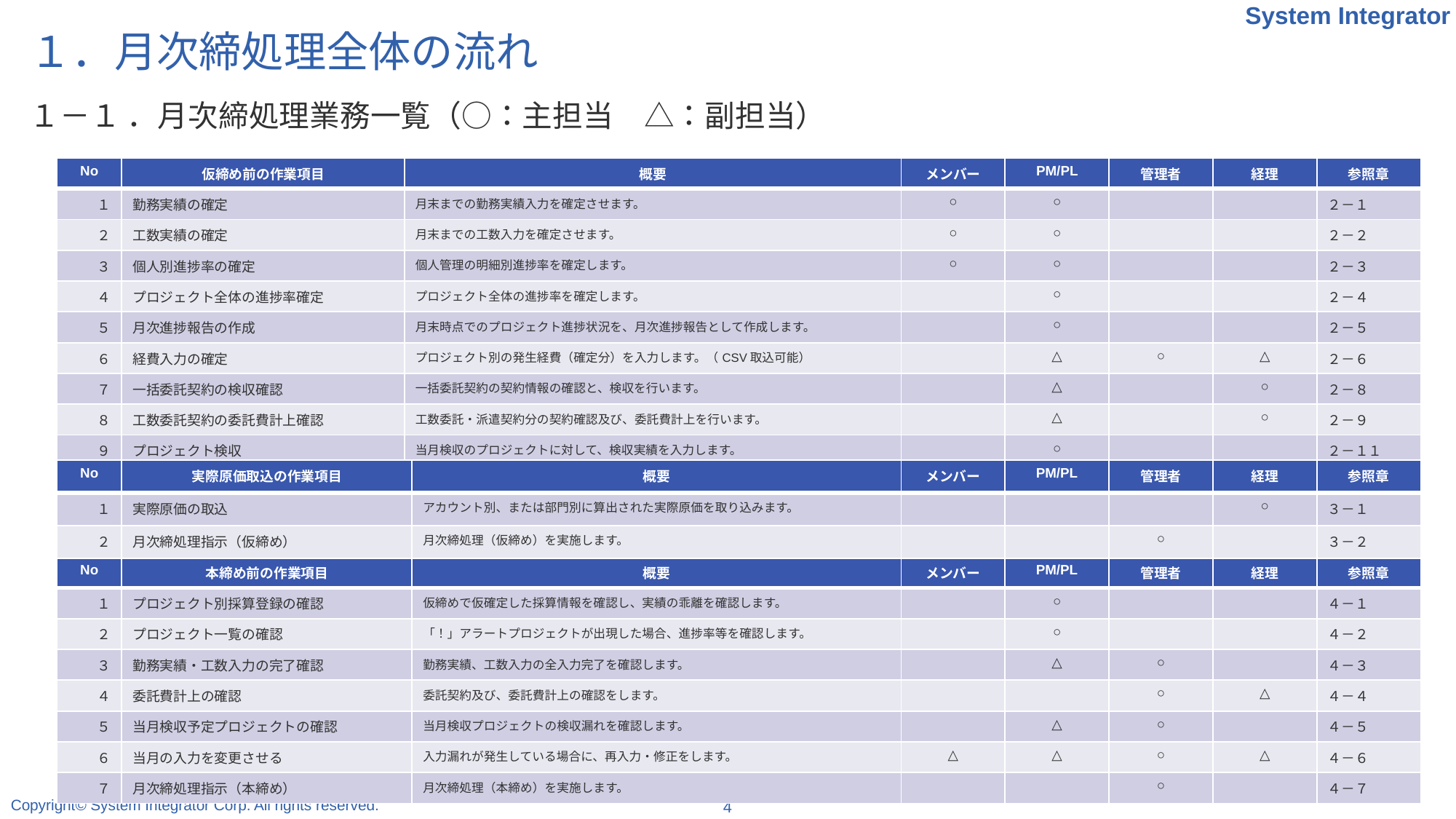

# １．月次締処理全体の流れ
１－１ ．月次締処理業務一覧（○：主担当　△：副担当）
| No | 仮締め前の作業項目 | 概要 | メンバー | PM/PL | 管理者 | 経理 | 参照章 |
| --- | --- | --- | --- | --- | --- | --- | --- |
| １ | 勤務実績の確定 | 月末までの勤務実績入力を確定させます。 | ○ | ○ |  |  | ２－１ |
| ２ | 工数実績の確定 | 月末までの工数入力を確定させます。 | ○ | ○ |  |  | ２－２ |
| ３ | 個人別進捗率の確定 | 個人管理の明細別進捗率を確定します。 | ○ | ○ |  |  | ２－３ |
| ４ | プロジェクト全体の進捗率確定 | プロジェクト全体の進捗率を確定します。 |  | ○ |  |  | ２－４ |
| ５ | 月次進捗報告の作成 | 月末時点でのプロジェクト進捗状況を、月次進捗報告として作成します。 |  | ○ |  |  | ２－５ |
| ６ | 経費入力の確定 | プロジェクト別の発生経費（確定分）を入力します。（CSV取込可能） |  | △ | ○ | △ | ２－６ |
| ７ | 一括委託契約の検収確認 | 一括委託契約の契約情報の確認と、検収を行います。 |  | △ |  | ○ | ２－８ |
| ８ | 工数委託契約の委託費計上確認 | 工数委託・派遣契約分の契約確認及び、委託費計上を行います。 |  | △ |  | ○ | ２－９ |
| ９ | プロジェクト検収 | 当月検収のプロジェクトに対して、検収実績を入力します。 |  | ○ |  |  | ２－１１ |
| １０ | プロジェクトの完了 | 完了するプロジェクトへ完了情報を入力します。 |  | ○ |  |  | ２－１２ |
| １１ | 月次締処理指示（仮締め） | 月次締処理（仮締め）を実施します。 |  |  | ○ |  | ２－１３ |
| No | 実際原価取込の作業項目 | 概要 | メンバー | PM/PL | 管理者 | 経理 | 参照章 |
| --- | --- | --- | --- | --- | --- | --- | --- |
| １ | 実際原価の取込 | アカウント別、または部門別に算出された実際原価を取り込みます。 |  |  |  | ○ | ３－１ |
| ２ | 月次締処理指示（仮締め） | 月次締処理（仮締め）を実施します。 |  |  | ○ |  | ３－２ |
| No | 本締め前の作業項目 | 概要 | メンバー | PM/PL | 管理者 | 経理 | 参照章 |
| --- | --- | --- | --- | --- | --- | --- | --- |
| １ | プロジェクト別採算登録の確認 | 仮締めで仮確定した採算情報を確認し、実績の乖離を確認します。 |  | ○ |  |  | ４－１ |
| ２ | プロジェクト一覧の確認 | 「！」アラートプロジェクトが出現した場合、進捗率等を確認します。 |  | ○ |  |  | ４－２ |
| ３ | 勤務実績・工数入力の完了確認 | 勤務実績、工数入力の全入力完了を確認します。 |  | △ | ○ |  | ４－３ |
| ４ | 委託費計上の確認 | 委託契約及び、委託費計上の確認をします。 |  |  | ○ | △ | ４－４ |
| ５ | 当月検収予定プロジェクトの確認 | 当月検収プロジェクトの検収漏れを確認します。 |  | △ | ○ |  | ４－５ |
| ６ | 当月の入力を変更させる | 入力漏れが発生している場合に、再入力・修正をします。 | △ | △ | ○ | △ | ４－６ |
| ７ | 月次締処理指示（本締め） | 月次締処理（本締め）を実施します。 |  |  | ○ |  | ４－７ |